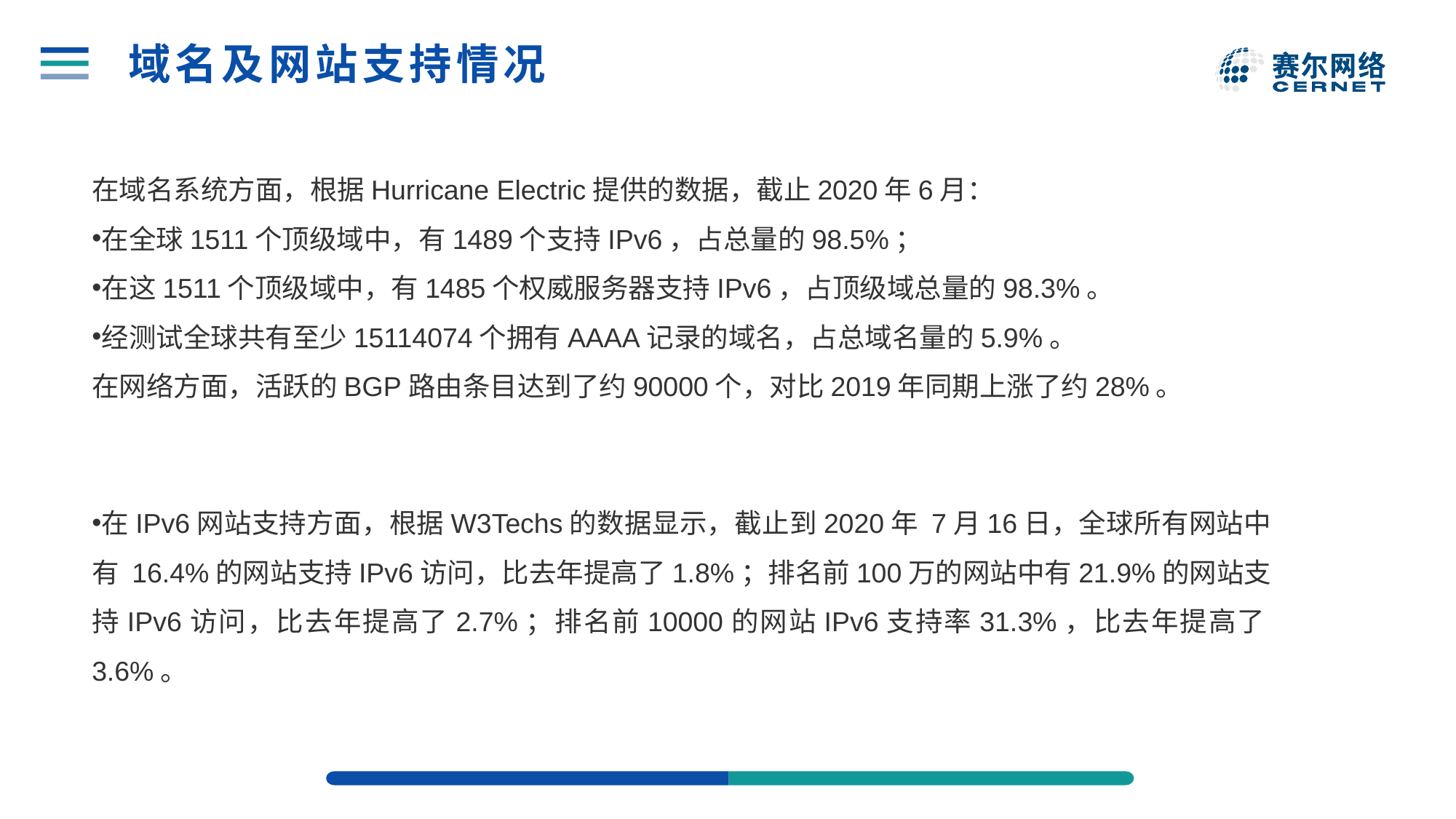

# 域名及网站支持情况
在域名系统方面，根据Hurricane Electric提供的数据，截止2020年6月：
在全球1511个顶级域中，有1489个支持IPv6，占总量的98.5%；
在这1511个顶级域中，有1485个权威服务器支持IPv6，占顶级域总量的98.3%。
经测试全球共有至少15114074个拥有AAAA记录的域名，占总域名量的5.9%。
在网络方面，活跃的BGP路由条目达到了约90000个，对比2019年同期上涨了约28%。
在IPv6网站支持方面，根据W3Techs的数据显示，截止到2020年 7月16日，全球所有网站中有 16.4%的网站支持IPv6访问，比去年提高了1.8%；排名前100万的网站中有21.9%的网站支持IPv6访问，比去年提高了2.7%；排名前10000的网站IPv6支持率31.3%，比去年提高了3.6%。